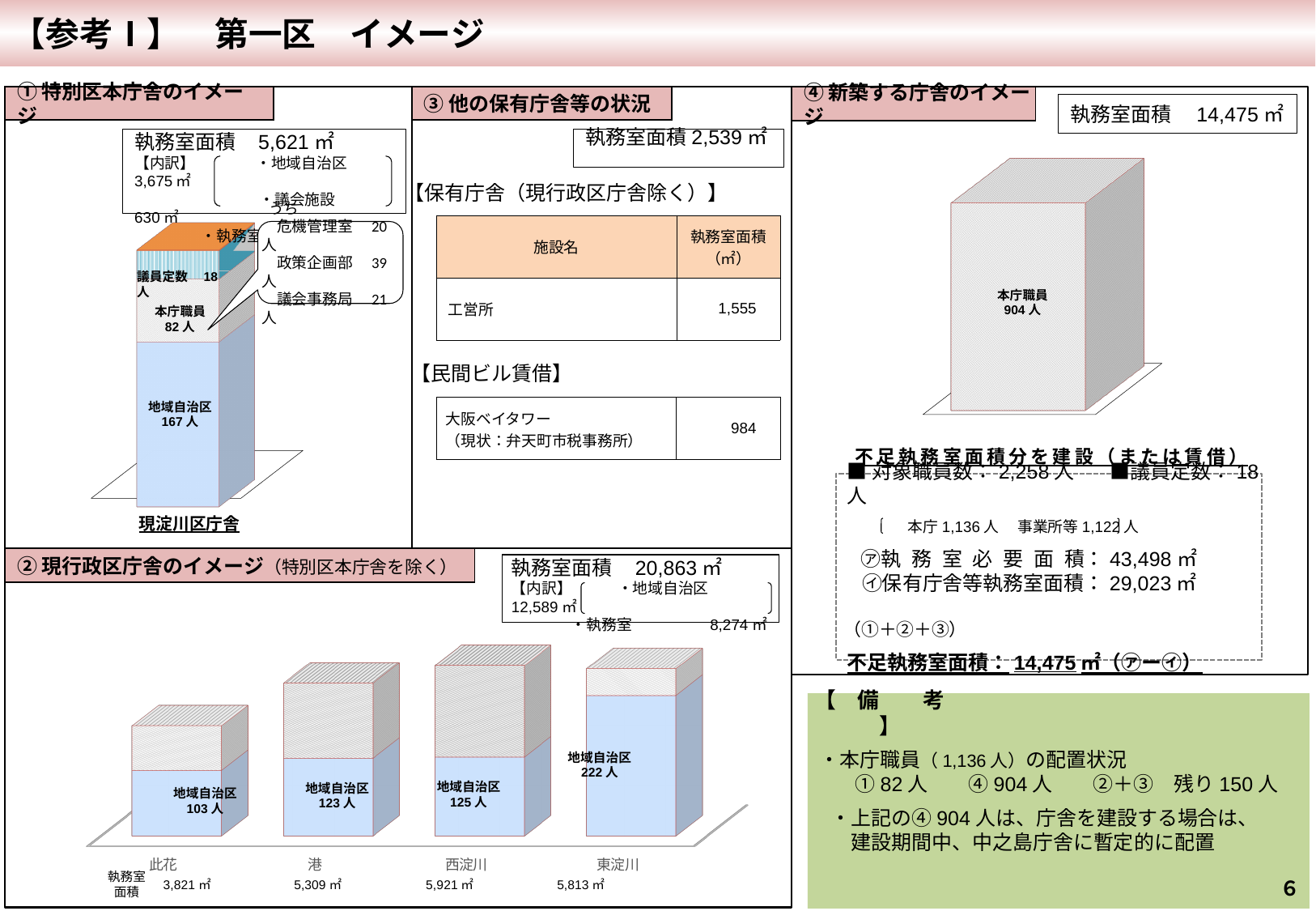

【参考Ⅰ】　第一区　イメージ
●●-１１

[unsupported chart]

①特別区本庁舎のイメージ

③他の保有庁舎等の状況

④新築する庁舎のイメージ
執務室面積　14,475㎡
執務室面積    5,621㎡
【内訳】　　　　・地域自治区　　3,675㎡
　　　　　　　　 ・議会施設 　 　 　 630㎡
　               ・執務室  　　　  1,315㎡

執務室面積2,539㎡
【保有庁舎（現行政区庁舎除く）】

[unsupported chart]

| 施設名 | 執務室面積（㎡） |
| --- | --- |
| 工営所 | 1,555 |
 うち
　危機管理室　20人
　政策企画部　39人
　議会事務局　21人
議員定数　18人
本庁職員
904人
本庁職員
82人
【民間ビル賃借】

地域自治区
167人
| 大阪ベイタワー （現状：弁天町市税事務所） | 984 |
| --- | --- |
不足執務室面積分を建設（または賃借）

■対象職員数：2,258人　　■議員定数：18人
　　　　本庁1,136人　 事業所等1,122人
    ㋐執務室必要面積：43,498㎡
   ㋑保有庁舎等執務室面積：29,023㎡
　　　　　　　　　　　　　　　　　　　（①＋②＋③）
不足執務室面積：14,475㎡（㋐ー㋑）

現淀川区庁舎

②現行政区庁舎のイメージ（特別区本庁舎を除く）
執務室面積    20,863㎡
【内訳】　　　・地域自治区　　12,589㎡
　             ・執務室  　　　　  8,274㎡

[unsupported chart]

・本庁職員（1,136人）の配置状況
　 ①82人　　④904人　　②＋③　残り150人
・上記の④904人は、庁舎を建設する場合は、
　建設期間中、中之島庁舎に暫定的に配置
【　備　　考　】
地域自治区
222人
地域自治区
125人
地域自治区
123人
地域自治区
103人
執務室
面積
６
3,821㎡
5,309㎡
5,921㎡
5,813㎡